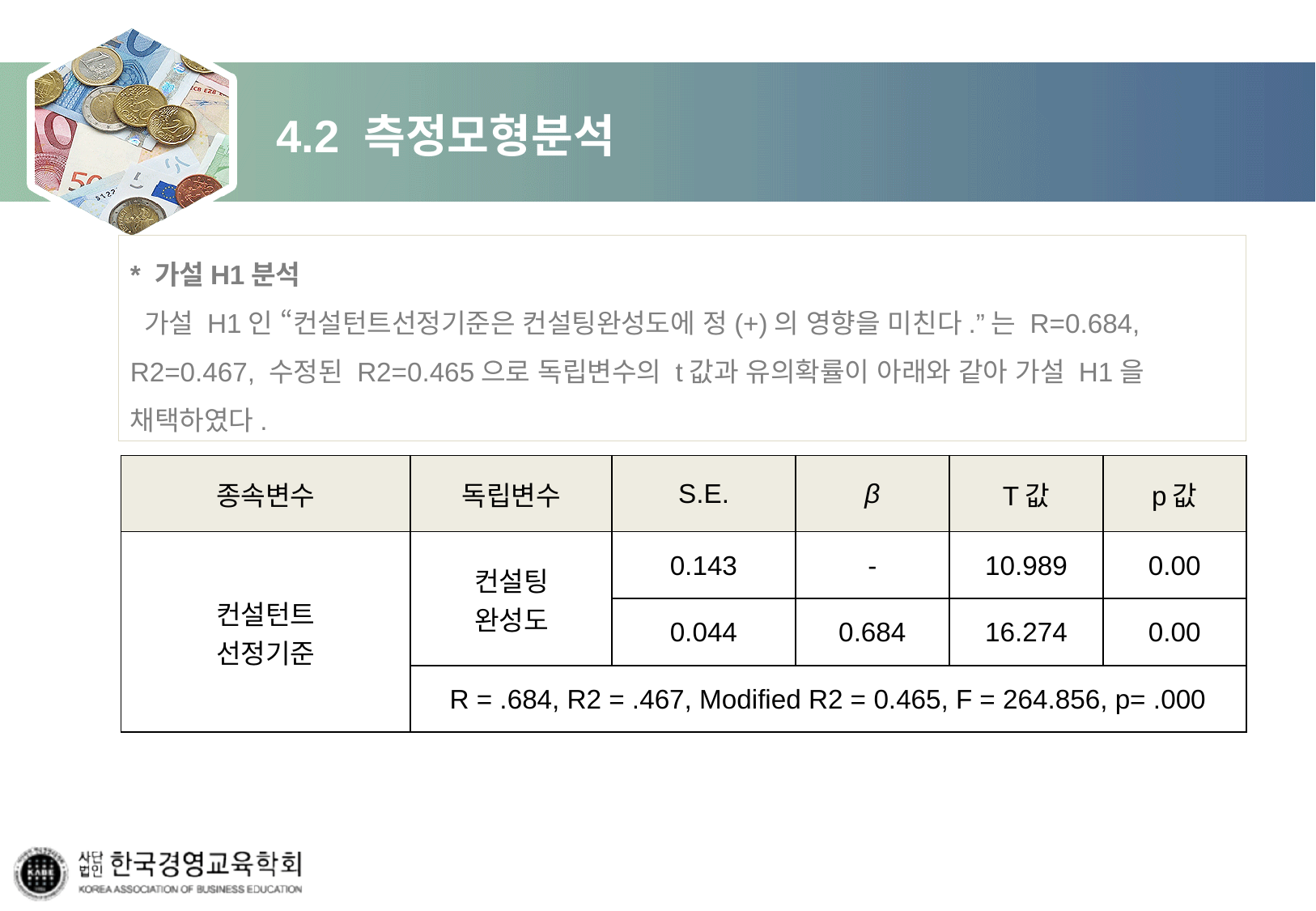

# 4.2 측정모형분석
* 가설H1분석
 가설 H1인 “컨설턴트선정기준은 컨설팅완성도에 정(+)의 영향을 미친다.”는 R=0.684,  R2=0.467, 수정된 R2=0.465으로 독립변수의 t값과 유의확률이 아래와 같아 가설 H1을 채택하였다.
| 종속변수 | 독립변수 | S.E. | β | T값 | p값 |
| --- | --- | --- | --- | --- | --- |
| 컨설턴트 선정기준 | 컨설팅 완성도 | 0.143 | - | 10.989 | 0.00 |
| 몰입도→참여도 |  | 0.044 | 0.684 | 16.274 | 0.00 |
| 몰입도→성과 | R = .684, R2 = .467, Modified R2 = 0.465, F = 264.856, p= .000 |  |  |  |  |